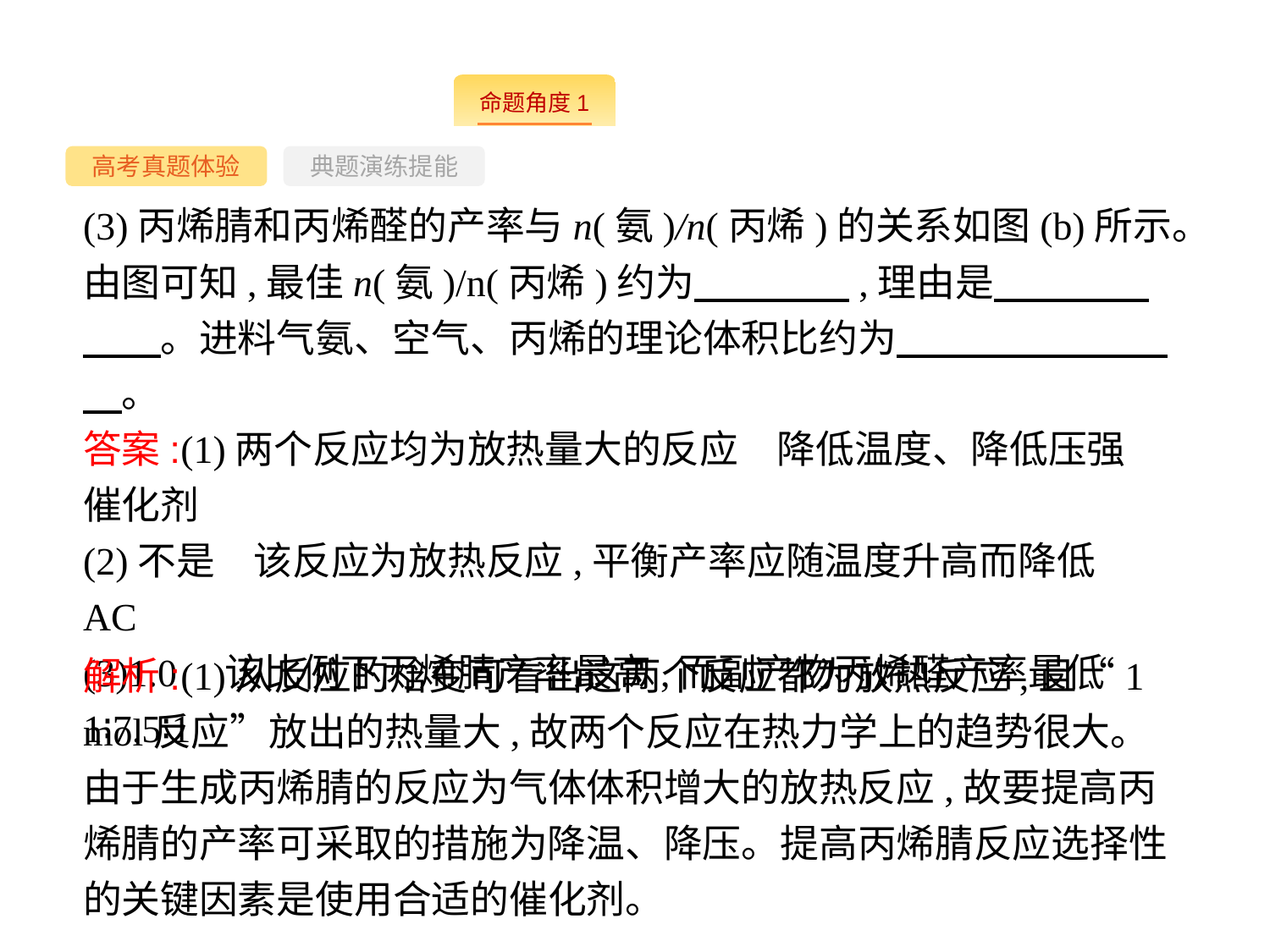

-15-
高考真题体验
典题演练提能
(3)丙烯腈和丙烯醛的产率与n(氨)/n(丙烯)的关系如图(b)所示。由图可知,最佳n(氨)/n(丙烯)约为　　　　,理由是　　　　　　。进料气氨、空气、丙烯的理论体积比约为　　　　　　　　。
答案:(1)两个反应均为放热量大的反应　降低温度、降低压强　催化剂
(2)不是　该反应为放热反应,平衡产率应随温度升高而降低　AC
(3)1.0　该比例下丙烯腈产率最高,而副产物丙烯醛产率最低　1∶7.5∶1
解析:(1)从反应的焓变可看出这两个反应都为放热反应,且“1 mol反应”放出的热量大,故两个反应在热力学上的趋势很大。由于生成丙烯腈的反应为气体体积增大的放热反应,故要提高丙烯腈的产率可采取的措施为降温、降压。提高丙烯腈反应选择性的关键因素是使用合适的催化剂。